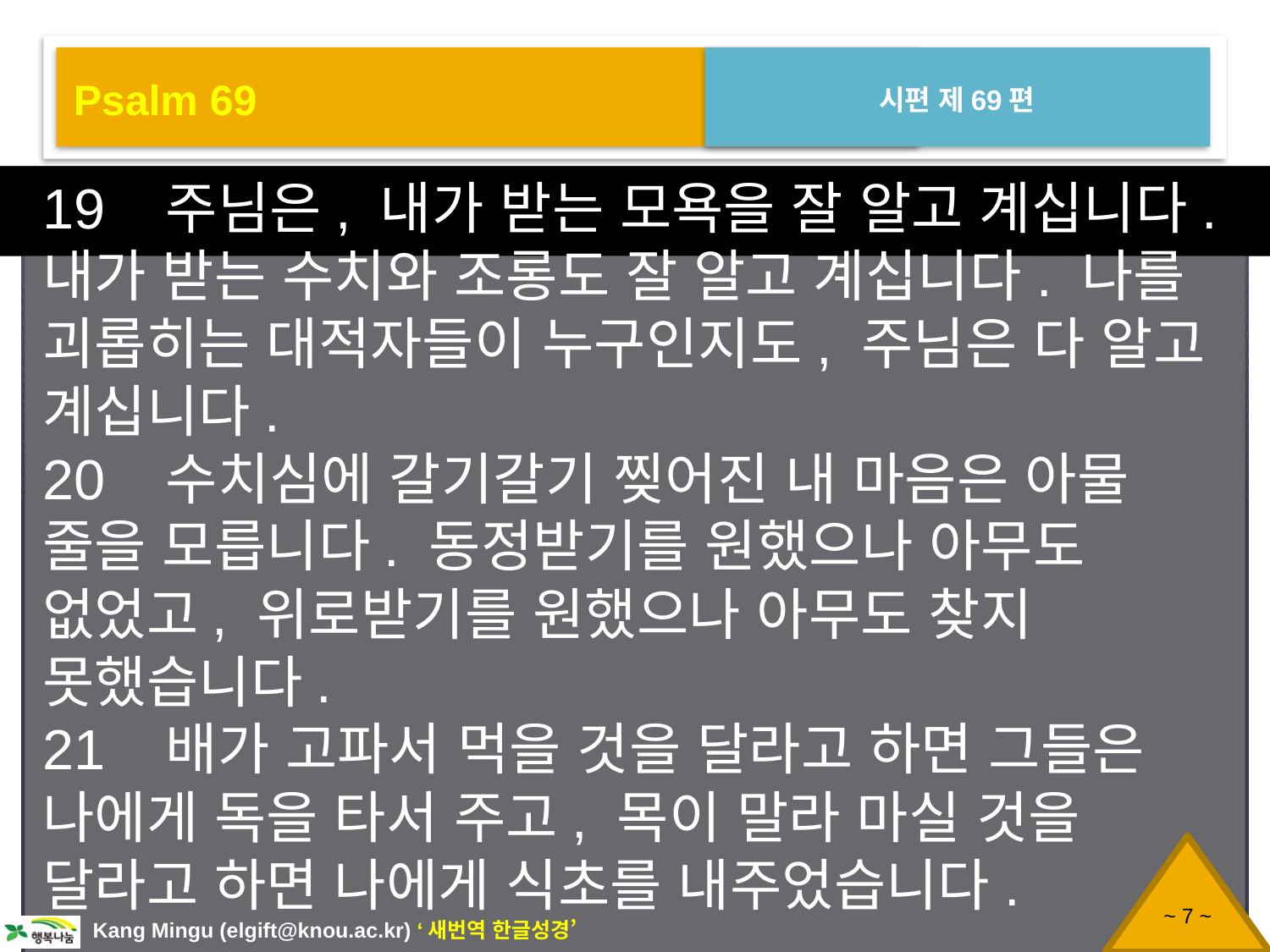

Psalm 69
시편 제69편
19   주님은, 내가 받는 모욕을 잘 알고 계십니다. 내가 받는 수치와 조롱도 잘 알고 계십니다. 나를 괴롭히는 대적자들이 누구인지도, 주님은 다 알고 계십니다.
20   수치심에 갈기갈기 찢어진 내 마음은 아물 줄을 모릅니다. 동정받기를 원했으나 아무도 없었고, 위로받기를 원했으나 아무도 찾지 못했습니다.
21   배가 고파서 먹을 것을 달라고 하면 그들은 나에게 독을 타서 주고, 목이 말라 마실 것을 달라고 하면 나에게 식초를 내주었습니다.